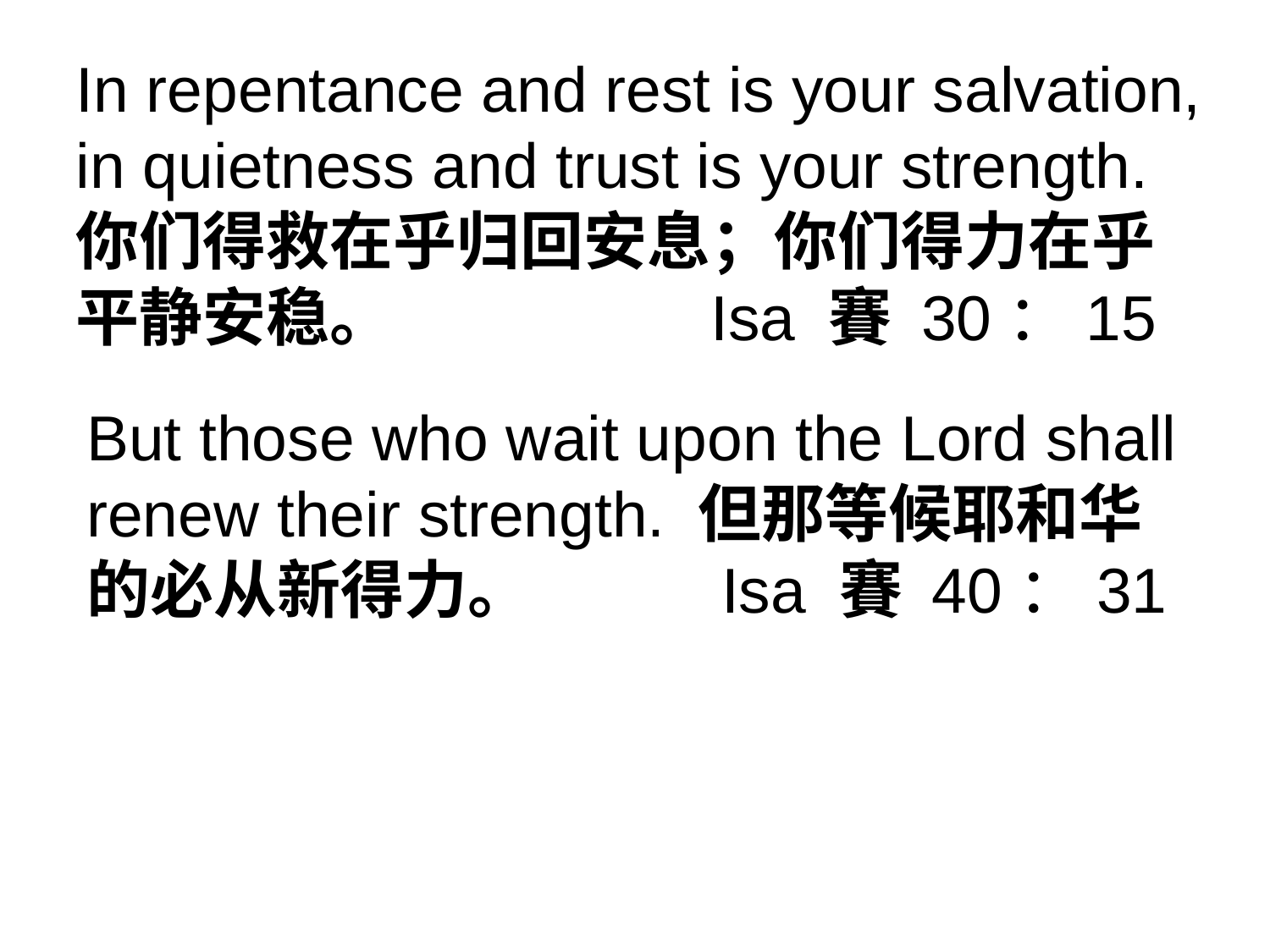

In repentance and rest is your salvation, in quietness and trust is your strength.
你们得救在乎归回安息；你们得力在乎平静安稳。			Isa 賽 30：15
But those who wait upon the Lord shall renew their strength. 但那等候耶和华的必从新得力。		Isa 賽 40：31